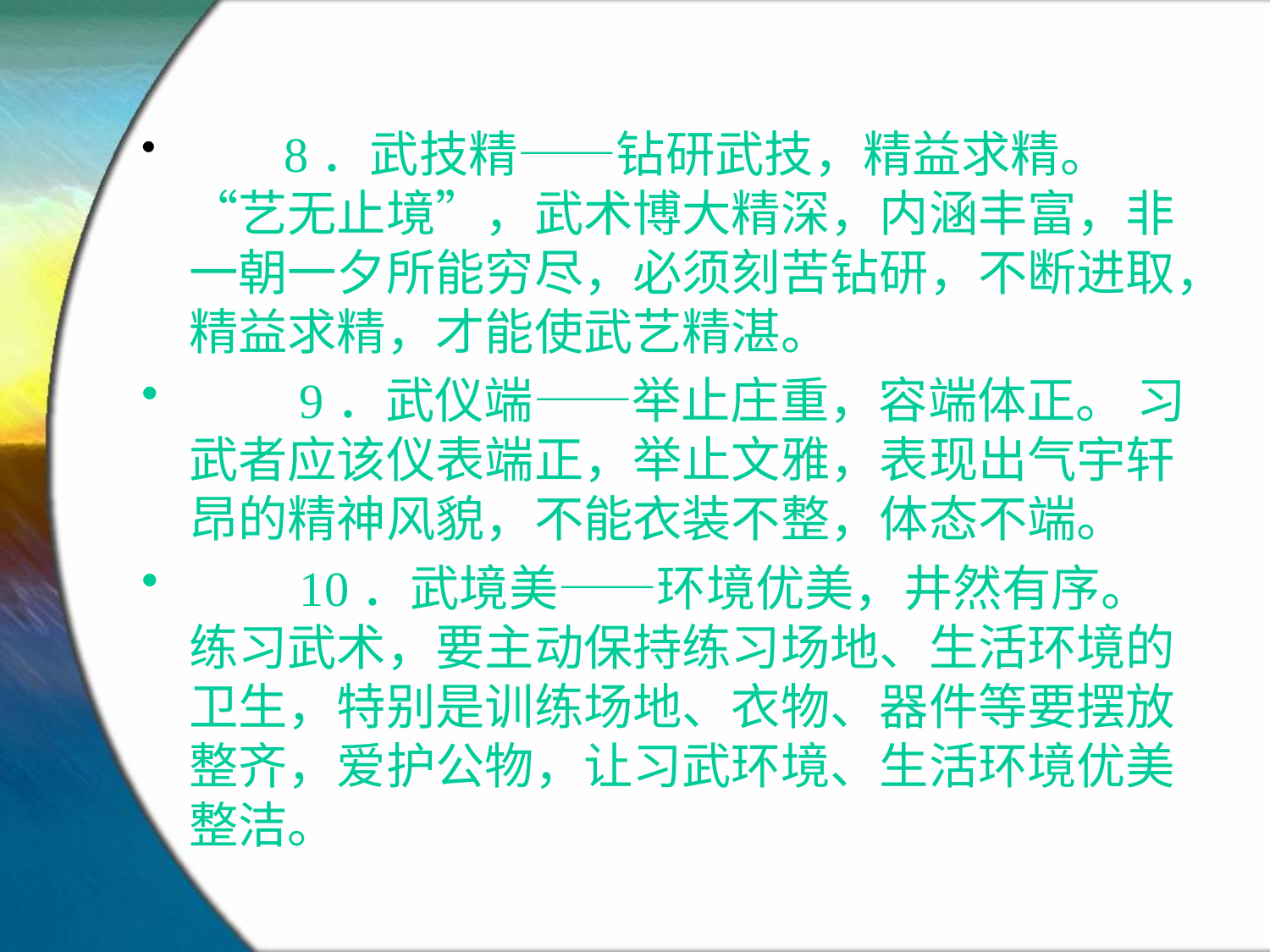

8．武技精——钻研武技，精益求精。 “艺无止境”，武术博大精深，内涵丰富，非一朝一夕所能穷尽，必须刻苦钻研，不断进取，精益求精，才能使武艺精湛。
　　9．武仪端——举止庄重，容端体正。 习武者应该仪表端正，举止文雅，表现出气宇轩昂的精神风貌，不能衣装不整，体态不端。
　　10．武境美——环境优美，井然有序。练习武术，要主动保持练习场地、生活环境的卫生，特别是训练场地、衣物、器件等要摆放整齐，爱护公物，让习武环境、生活环境优美整洁。
21